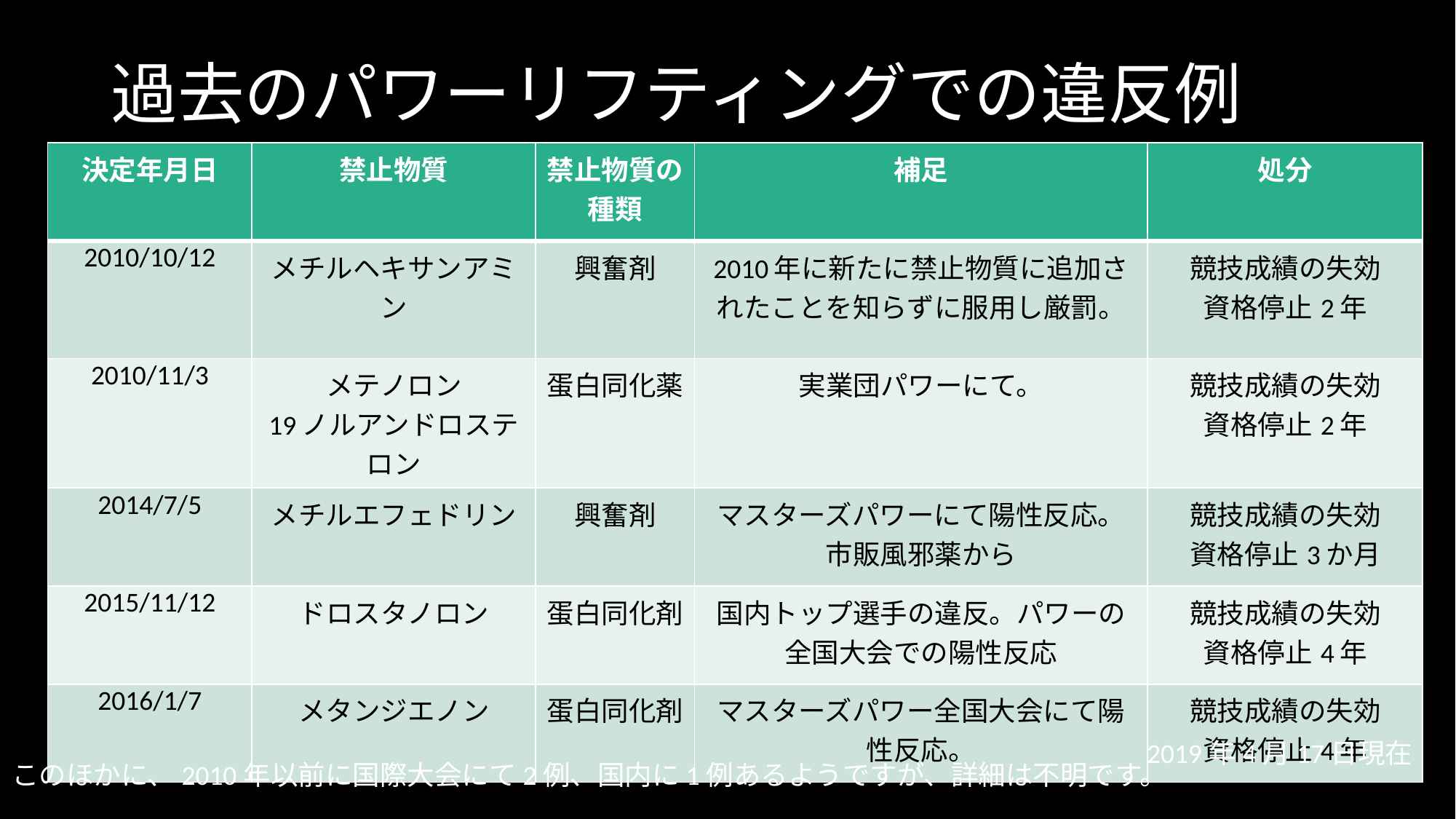

# 過去のパワーリフティングでの違反例
| 決定年月日 | 禁止物質 | 禁止物質の種類 | 補足 | 処分 |
| --- | --- | --- | --- | --- |
| 2010/10/12 | メチルヘキサンアミン | 興奮剤 | 2010年に新たに禁止物質に追加されたことを知らずに服用し厳罰。 | 競技成績の失効 資格停止2年 |
| 2010/11/3 | メテノロン 19ノルアンドロステロン | 蛋白同化薬 | 実業団パワーにて。 | 競技成績の失効 資格停止2年 |
| 2014/7/5 | メチルエフェドリン | 興奮剤 | マスターズパワーにて陽性反応。 市販風邪薬から | 競技成績の失効 資格停止3か月 |
| 2015/11/12 | ドロスタノロン | 蛋白同化剤 | 国内トップ選手の違反。パワーの全国大会での陽性反応 | 競技成績の失効 資格停止4年 |
| 2016/1/7 | メタンジエノン | 蛋白同化剤 | マスターズパワー全国大会にて陽性反応。 | 競技成績の失効 資格停止4年 |
2019年4月17日現在
このほかに、2010年以前に国際大会にて2例、国内に1例あるようですが、詳細は不明です。